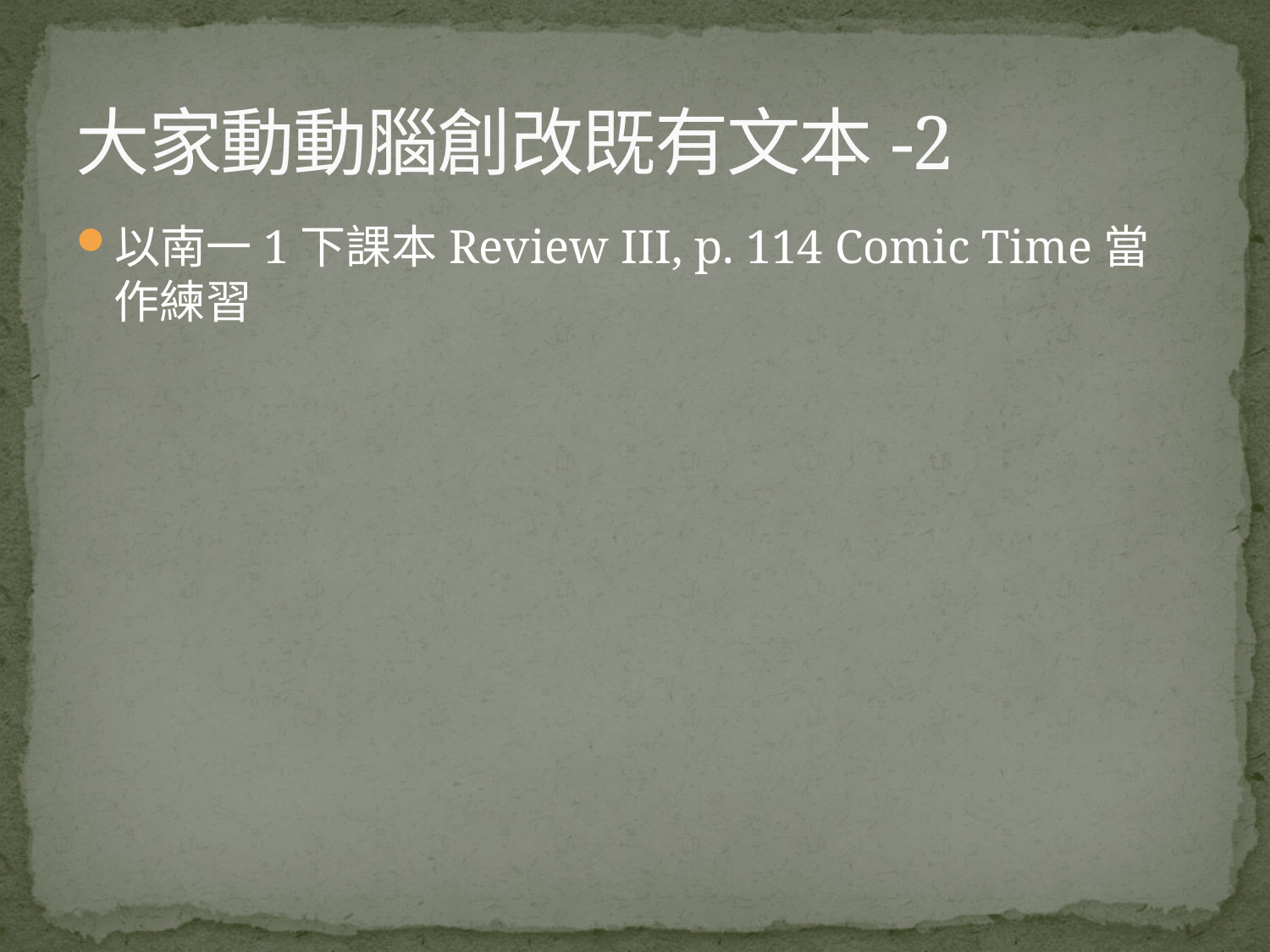

# 大家動動腦創改既有文本-2
以南一1下課本Review III, p. 114 Comic Time當作練習